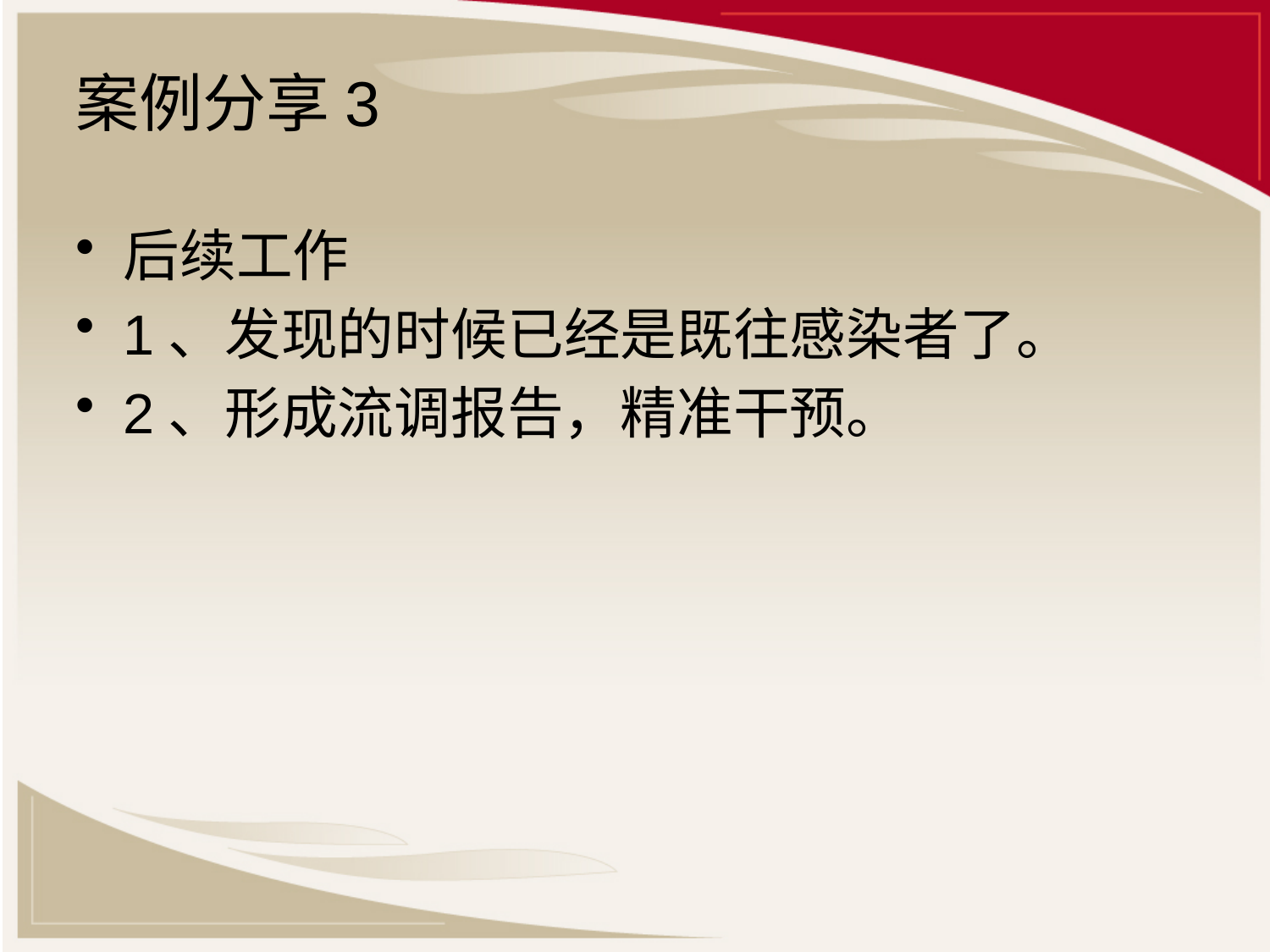

# 案例分享3
后续工作
1、发现的时候已经是既往感染者了。
2、形成流调报告，精准干预。